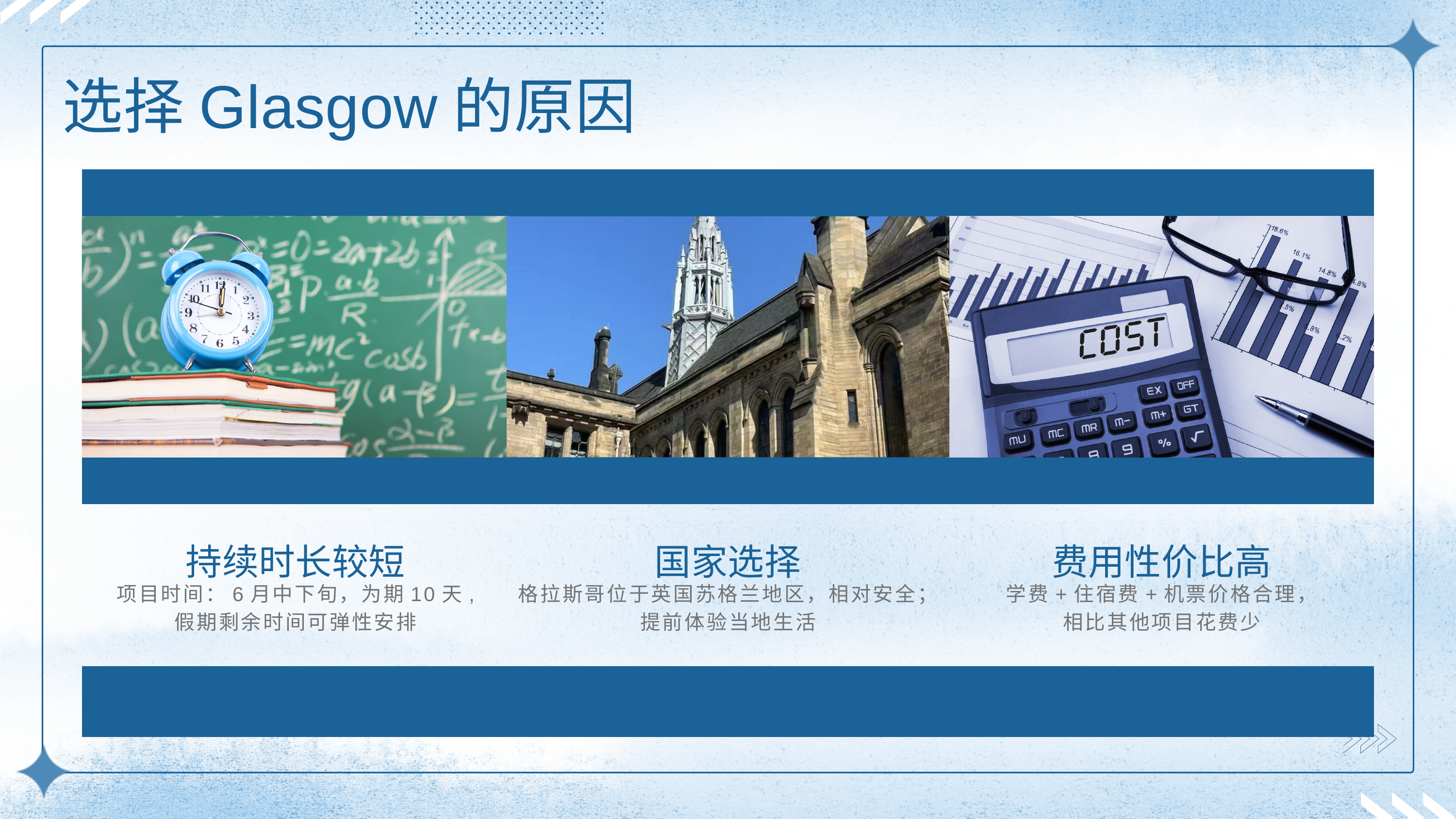

选择Glasgow的原因

持续时长较短
项目时间：6月中下旬，为期10天,
假期剩余时间可弹性安排
国家选择
格拉斯哥位于英国苏格兰地区，相对安全；
提前体验当地生活
费用性价比高
学费+住宿费+机票价格合理，
相比其他项目花费少